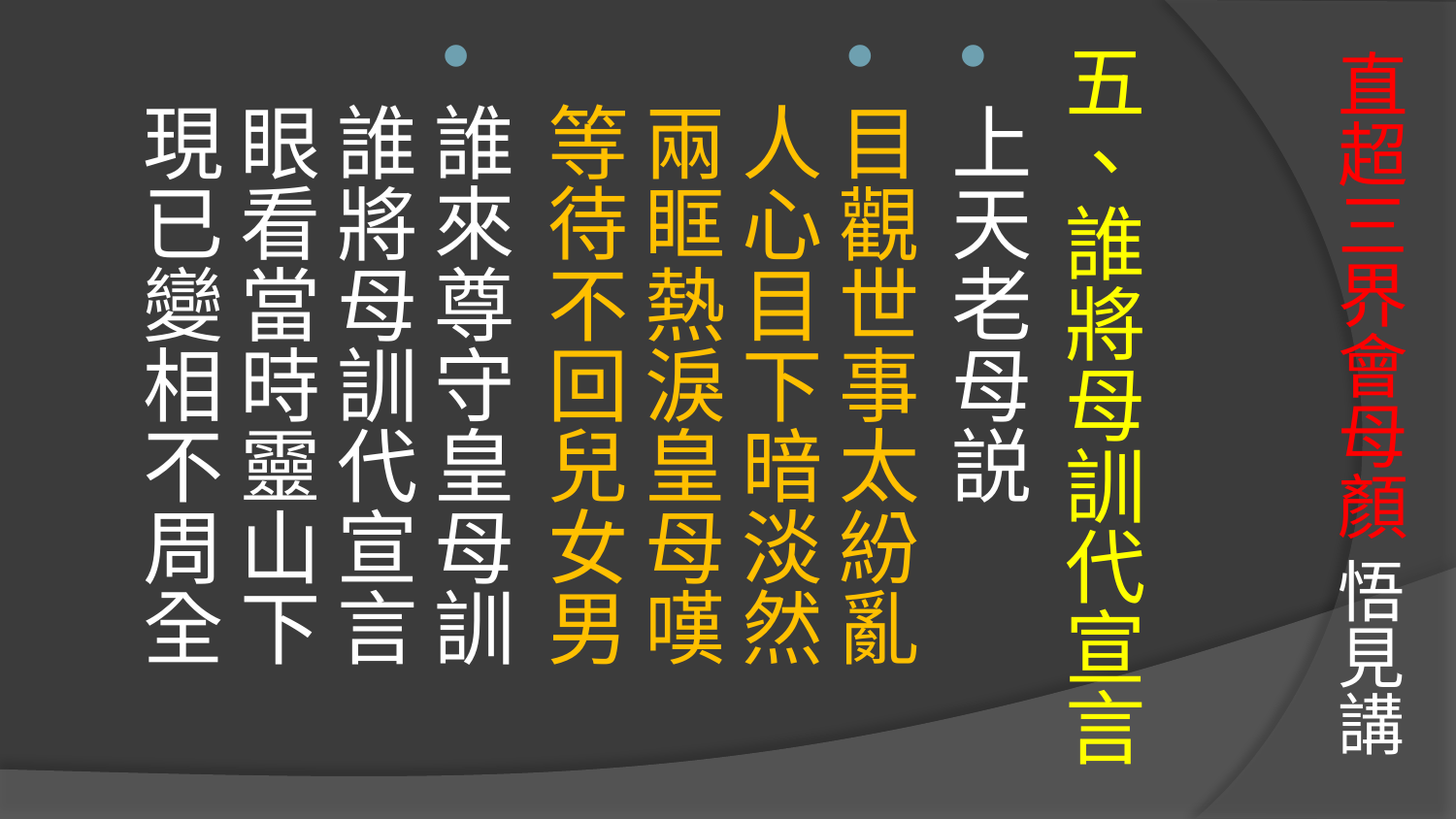

# 直超三界會母顏 悟見講
五、誰將母訓代宣言
上天老母説
目觀世事太紛亂　人心目下暗淡然　
兩眶熱淚皇母嘆　等待不回兒女男
誰來尊守皇母訓　誰將母訓代宣言　
眼看當時靈山下　現已變相不周全